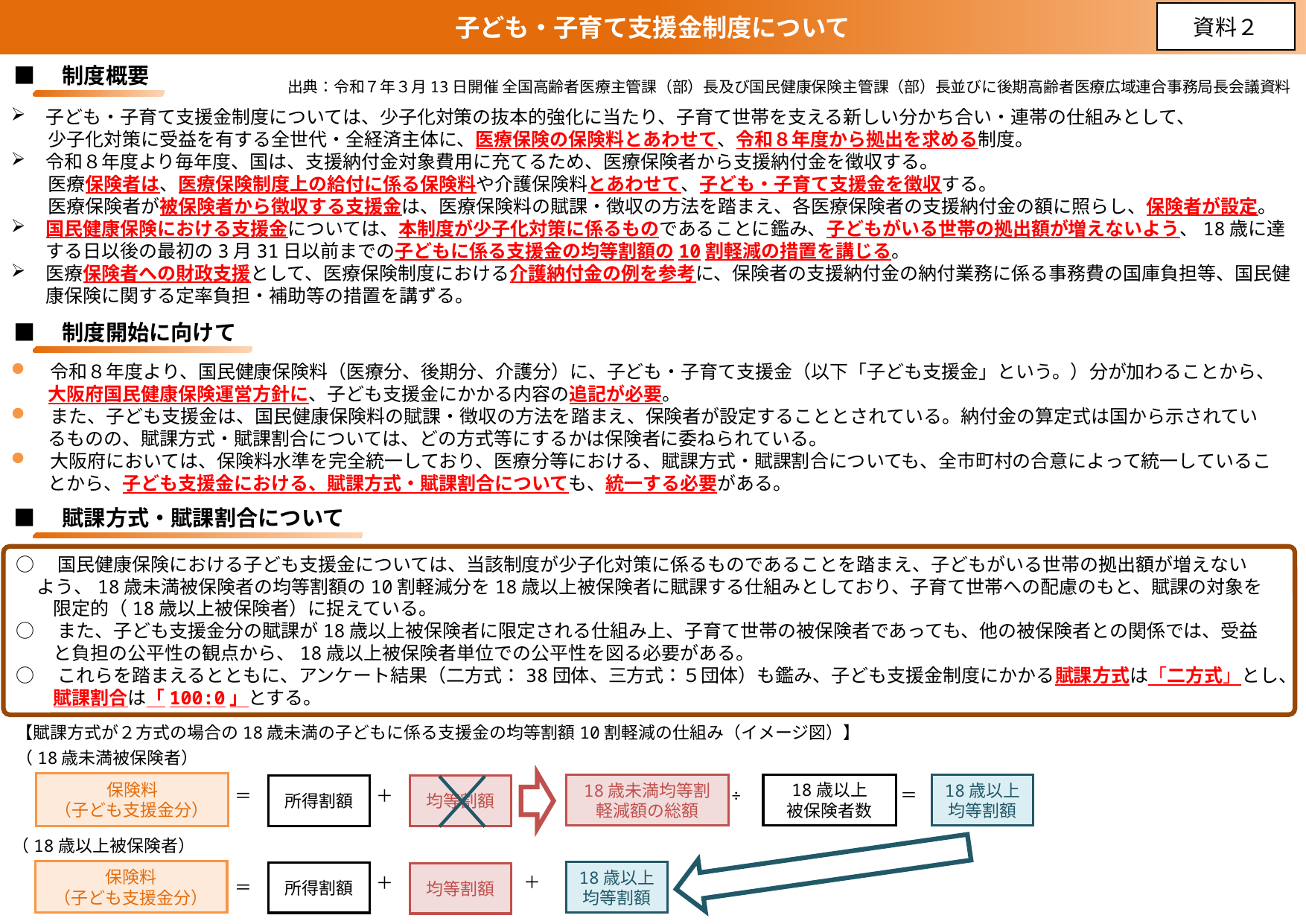

子ども・子育て支援金制度について
資料２
■　制度概要
出典：令和７年３月13日開催 全国高齢者医療主管課（部）長及び国民健康保険主管課（部）長並びに後期高齢者医療広域連合事務局長会議資料

子ども・子育て支援金制度については、少子化対策の抜本的強化に当たり、子育て世帯を支える新しい分かち合い・連帯の仕組みとして、
　　少子化対策に受益を有する全世代・全経済主体に、医療保険の保険料とあわせて、令和８年度から拠出を求める制度。
令和８年度より毎年度、国は、支援納付金対象費用に充てるため、医療保険者から支援納付金を徴収する。
　　医療保険者は、医療保険制度上の給付に係る保険料や介護保険料とあわせて、子ども・子育て支援金を徴収する。
　　医療保険者が被保険者から徴収する支援金は、医療保険料の賦課・徴収の方法を踏まえ、各医療保険者の支援納付金の額に照らし、保険者が設定。
国民健康保険における支援金については、本制度が少子化対策に係るものであることに鑑み、子どもがいる世帯の拠出額が増えないよう、18歳に達する日以後の最初の3月31日以前までの子どもに係る支援金の均等割額の10割軽減の措置を講じる。
医療保険者への財政支援として、医療保険制度における介護納付金の例を参考に、保険者の支援納付金の納付業務に係る事務費の国庫負担等、国民健康保険に関する定率負担・補助等の措置を講ずる。
■　制度開始に向けて

　令和８年度より、国民健康保険料（医療分、後期分、介護分）に、子ども・子育て支援金（以下「子ども支援金」という。）分が加わることから、
　　大阪府国民健康保険運営方針に、子ども支援金にかかる内容の追記が必要。
　また、子ども支援金は、国民健康保険料の賦課・徴収の方法を踏まえ、保険者が設定することとされている。納付金の算定式は国から示されてい
　　るものの、賦課方式・賦課割合については、どの方式等にするかは保険者に委ねられている。
　大阪府においては、保険料水準を完全統一しており、医療分等における、賦課方式・賦課割合についても、全市町村の合意によって統一しているこ
　　とから、子ども支援金における、賦課方式・賦課割合についても、統一する必要がある。
■　賦課方式・賦課割合について

○　国民健康保険における子ども支援金については、当該制度が少子化対策に係るものであることを踏まえ、子どもがいる世帯の拠出額が増えない
    よう、18歳未満被保険者の均等割額の10割軽減分を18歳以上被保険者に賦課する仕組みとしており、子育て世帯への配慮のもと、賦課の対象を
　　限定的（18歳以上被保険者）に捉えている。
○　また、子ども支援金分の賦課が18歳以上被保険者に限定される仕組み上、子育て世帯の被保険者であっても、他の被保険者との関係では、受益
　　と負担の公平性の観点から、18歳以上被保険者単位での公平性を図る必要がある。
○　これらを踏まえるとともに、アンケート結果（二方式：38団体、三方式：５団体）も鑑み、子ども支援金制度にかかる賦課方式は「二方式」とし、
　　賦課割合は「100:0」とする。
【賦課方式が２方式の場合の18歳未満の子どもに係る支援金の均等割額10割軽減の仕組み（イメージ図）】

（18歳未満被保険者）

保険料
（子ども支援金分）
18歳以上
被保険者数
18歳以上
均等割額
18歳未満均等割
軽減額の総額
所得割額
均等割額
÷
＝
＝
＋

（18歳以上被保険者）
保険料
（子ども支援金分）
所得割額
＝
18歳以上
均等割額
均等割額
＋
＋